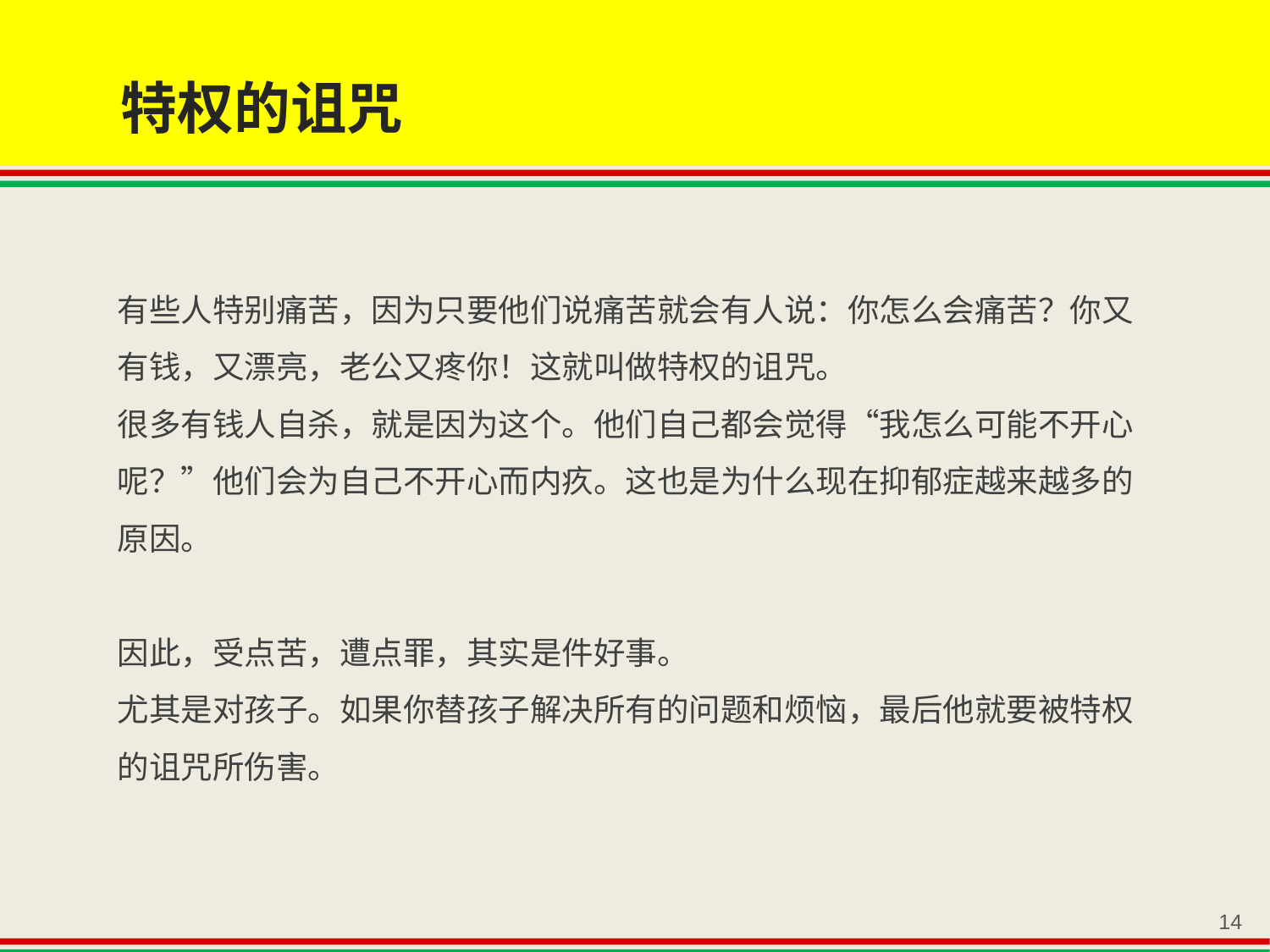

特权的诅咒

有些人特别痛苦，因为只要他们说痛苦就会有人说：你怎么会痛苦？你又有钱，又漂亮，老公又疼你！这就叫做特权的诅咒。
很多有钱人自杀，就是因为这个。他们自己都会觉得“我怎么可能不开心呢？”他们会为自己不开心而内疚。这也是为什么现在抑郁症越来越多的原因。

因此，受点苦，遭点罪，其实是件好事。
尤其是对孩子。如果你替孩子解决所有的问题和烦恼，最后他就要被特权的诅咒所伤害。
14